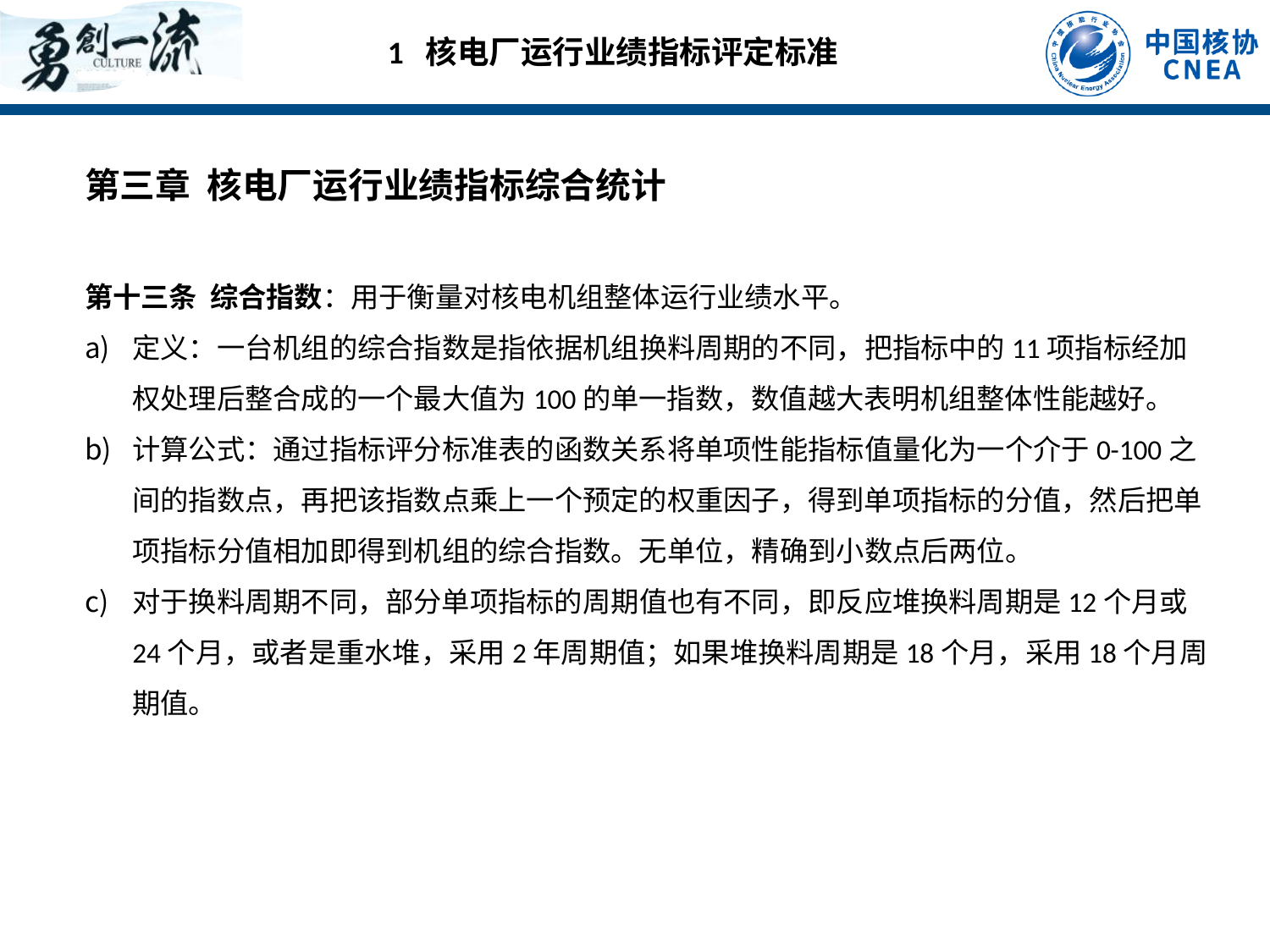

1  核电厂运行业绩指标评定标准
第三章  核电厂运行业绩指标综合统计

第十三条  综合指数：用于衡量对核电机组整体运行业绩水平。
定义：一台机组的综合指数是指依据机组换料周期的不同，把指标中的11项指标经加权处理后整合成的一个最大值为100的单一指数，数值越大表明机组整体性能越好。
计算公式：通过指标评分标准表的函数关系将单项性能指标值量化为一个介于0-100之间的指数点，再把该指数点乘上一个预定的权重因子，得到单项指标的分值，然后把单项指标分值相加即得到机组的综合指数。无单位，精确到小数点后两位。
对于换料周期不同，部分单项指标的周期值也有不同，即反应堆换料周期是12个月或24个月，或者是重水堆，采用2年周期值；如果堆换料周期是18个月，采用18个月周期值。